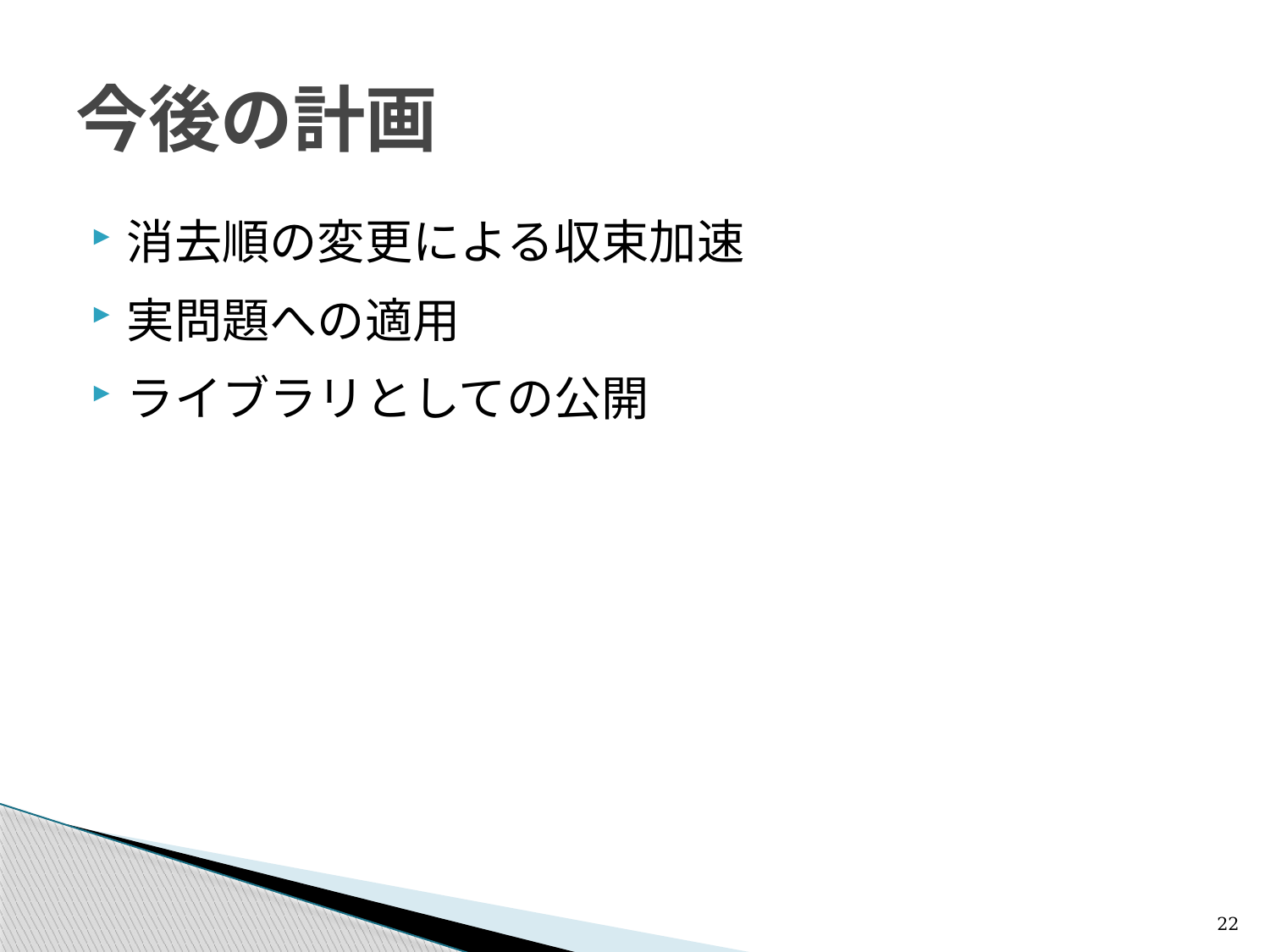

# 今後の計画
消去順の変更による収束加速
実問題への適用
ライブラリとしての公開

22